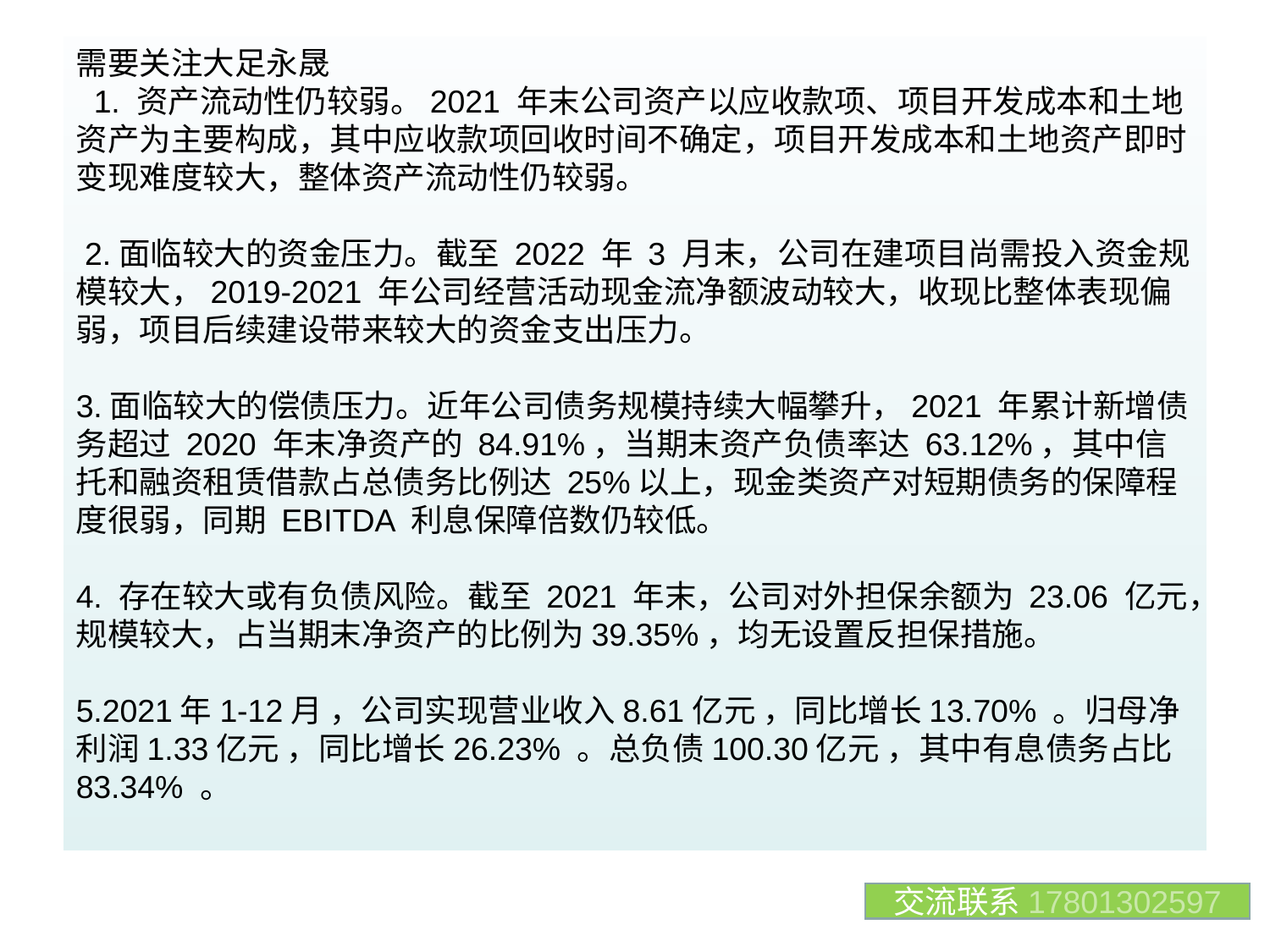

需要关注大足永晟
  1. 资产流动性仍较弱。2021 年末公司资产以应收款项、项目开发成本和土地资产为主要构成，其中应收款项回收时间不确定，项目开发成本和土地资产即时变现难度较大，整体资产流动性仍较弱。

 2.面临较大的资金压力。截至 2022 年 3 月末，公司在建项目尚需投入资金规模较大，2019-2021 年公司经营活动现金流净额波动较大，收现比整体表现偏弱，项目后续建设带来较大的资金支出压力。

3.面临较大的偿债压力。近年公司债务规模持续大幅攀升，2021 年累计新增债务超过 2020 年末净资产的 84.91%，当期末资产负债率达 63.12%，其中信托和融资租赁借款占总债务比例达 25%以上，现金类资产对短期债务的保障程度很弱，同期 EBITDA 利息保障倍数仍较低。

4. 存在较大或有负债风险。截至 2021 年末，公司对外担保余额为 23.06 亿元，规模较大，占当期末净资产的比例为39.35%，均无设置反担保措施。

5.2021年1-12月 ，公司实现营业收入8.61亿元 ，同比增长13.70% 。归母净利润1.33亿元 ，同比增长26.23% 。总负债100.30亿元 ，其中有息债务占比83.34% 。